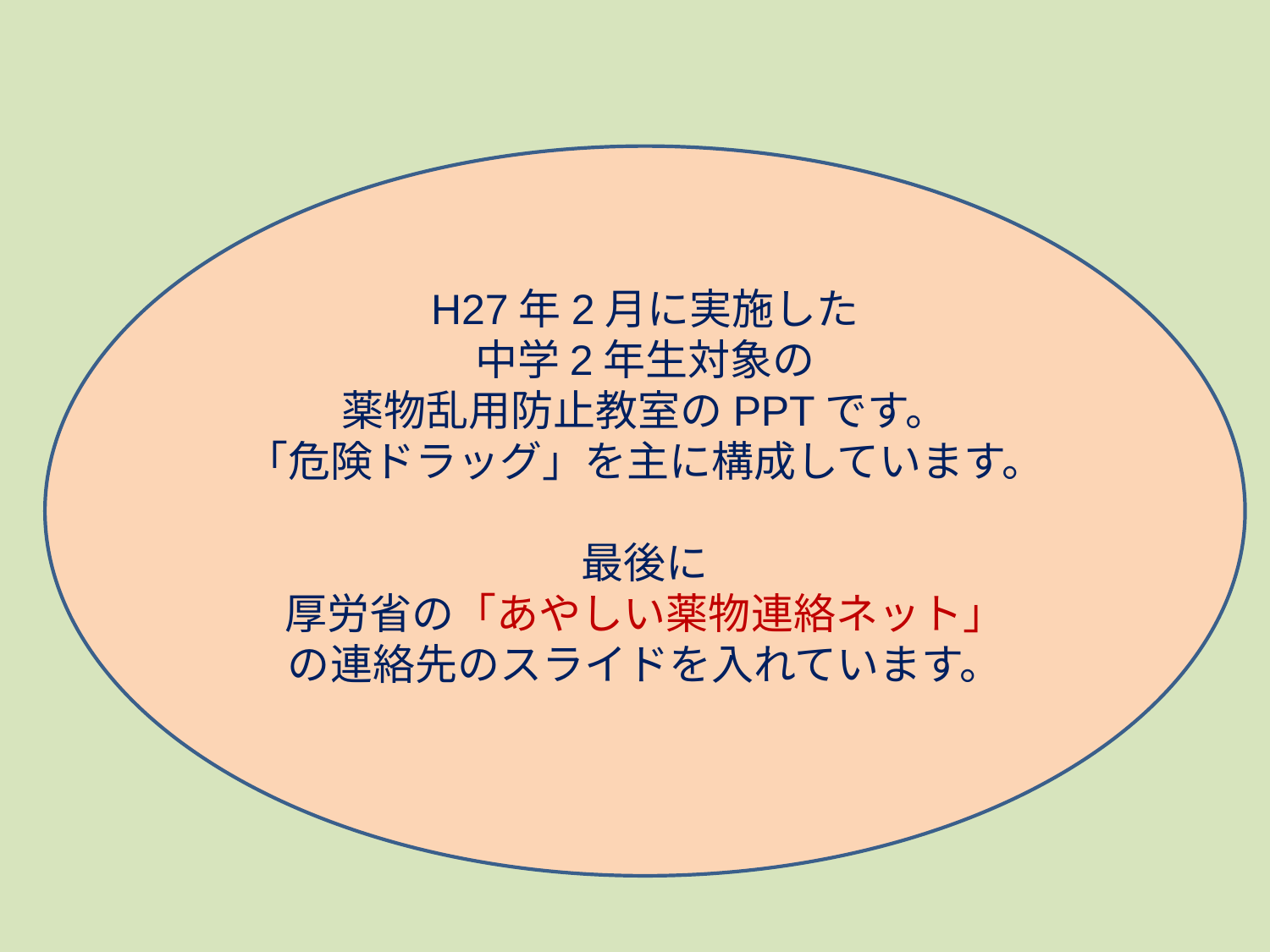

H27年2月に実施した
中学2年生対象の
薬物乱用防止教室のPPTです。
「危険ドラッグ」を主に構成しています。

最後に
厚労省の「あやしい薬物連絡ネット」
の連絡先のスライドを入れています。